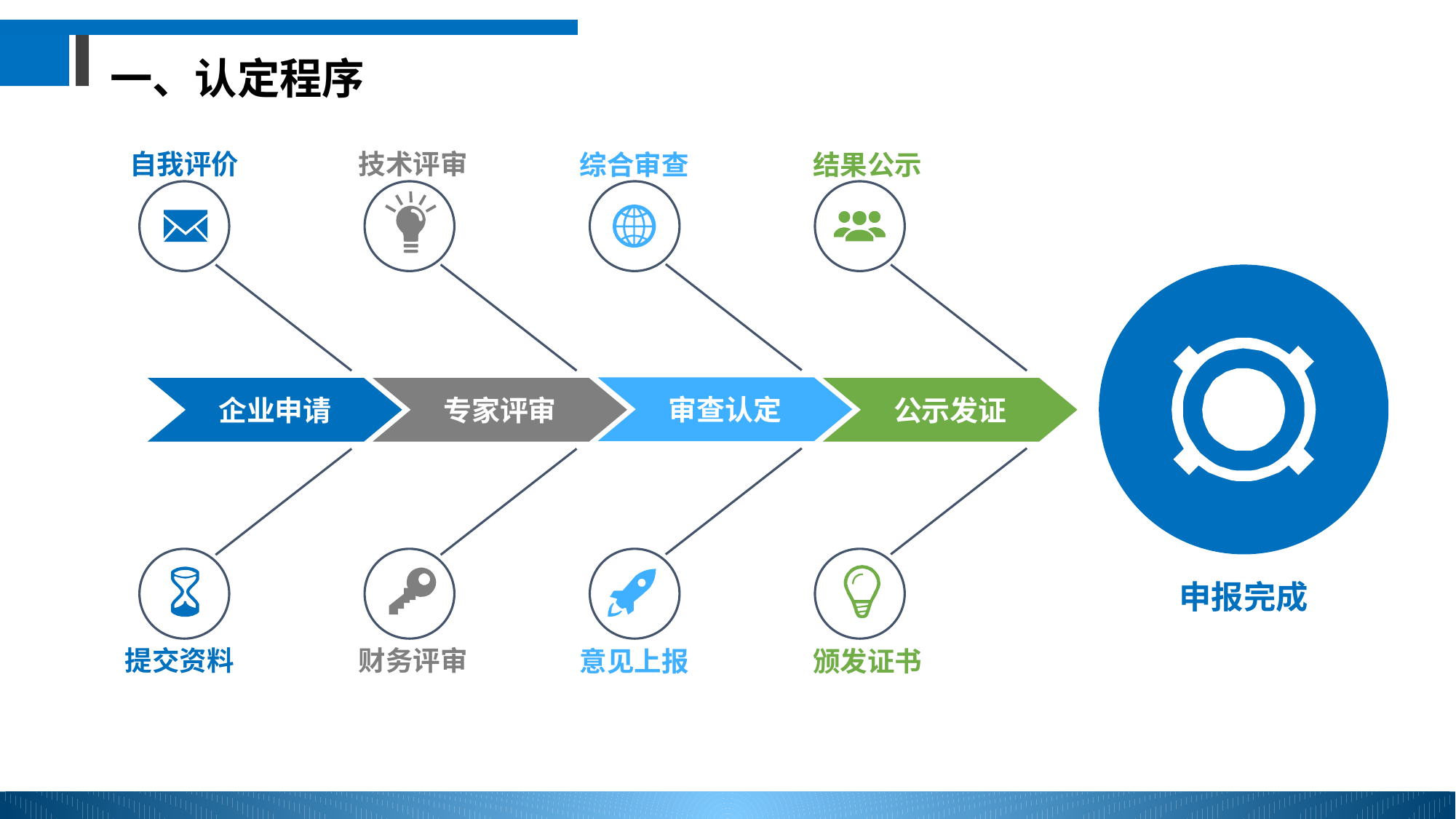

一、认定程序
自我评价
技术评审
综合审查
结果公示

审查认定
企业申请
专家评审
公示发证

申报完成
提交资料
财务评审
意见上报
颁发证书